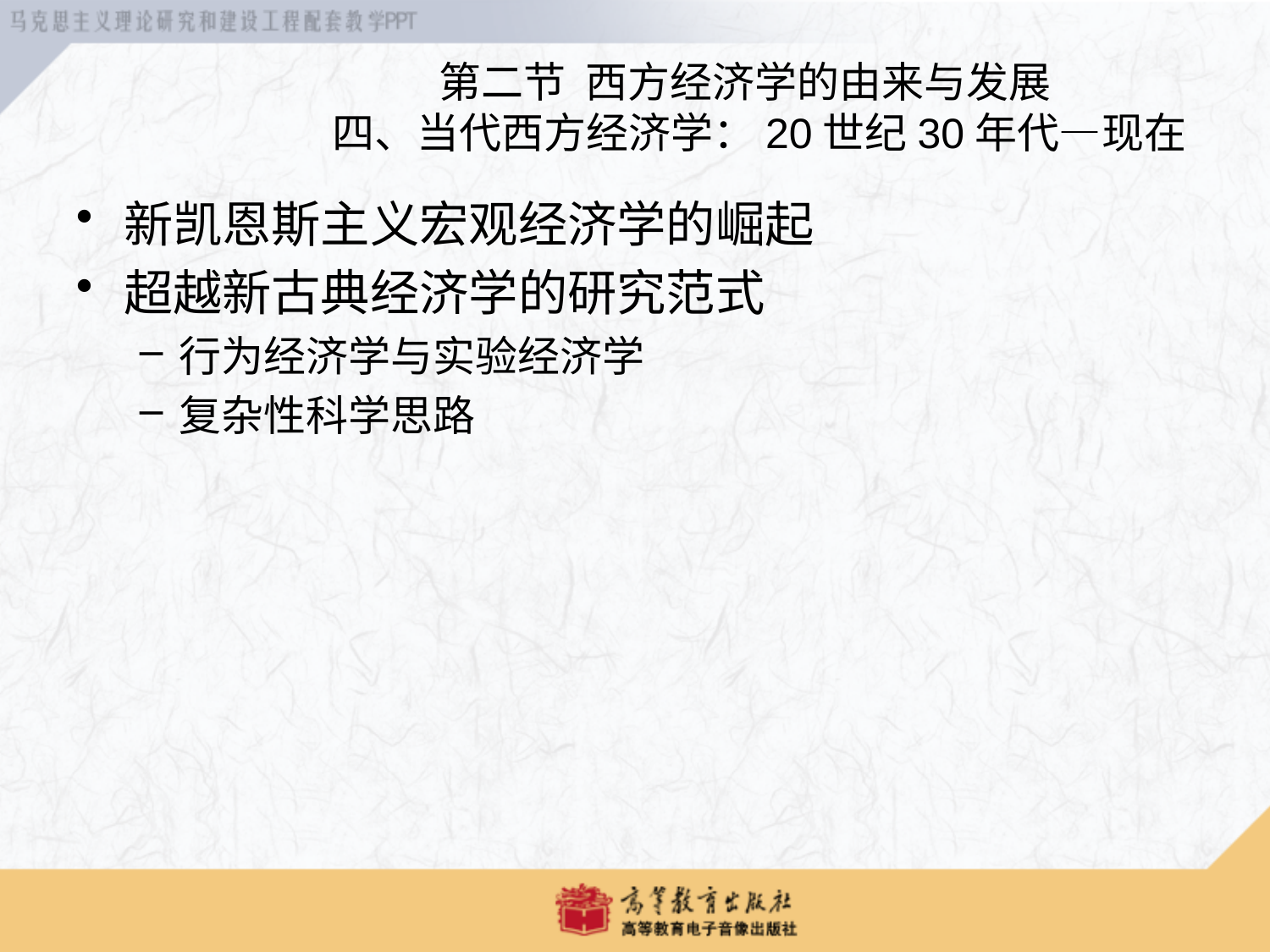

第二节  西方经济学的由来与发展
                         四、当代西方经济学：20世纪30年代—现在
新凯恩斯主义宏观经济学的崛起
超越新古典经济学的研究范式
行为经济学与实验经济学
复杂性科学思路